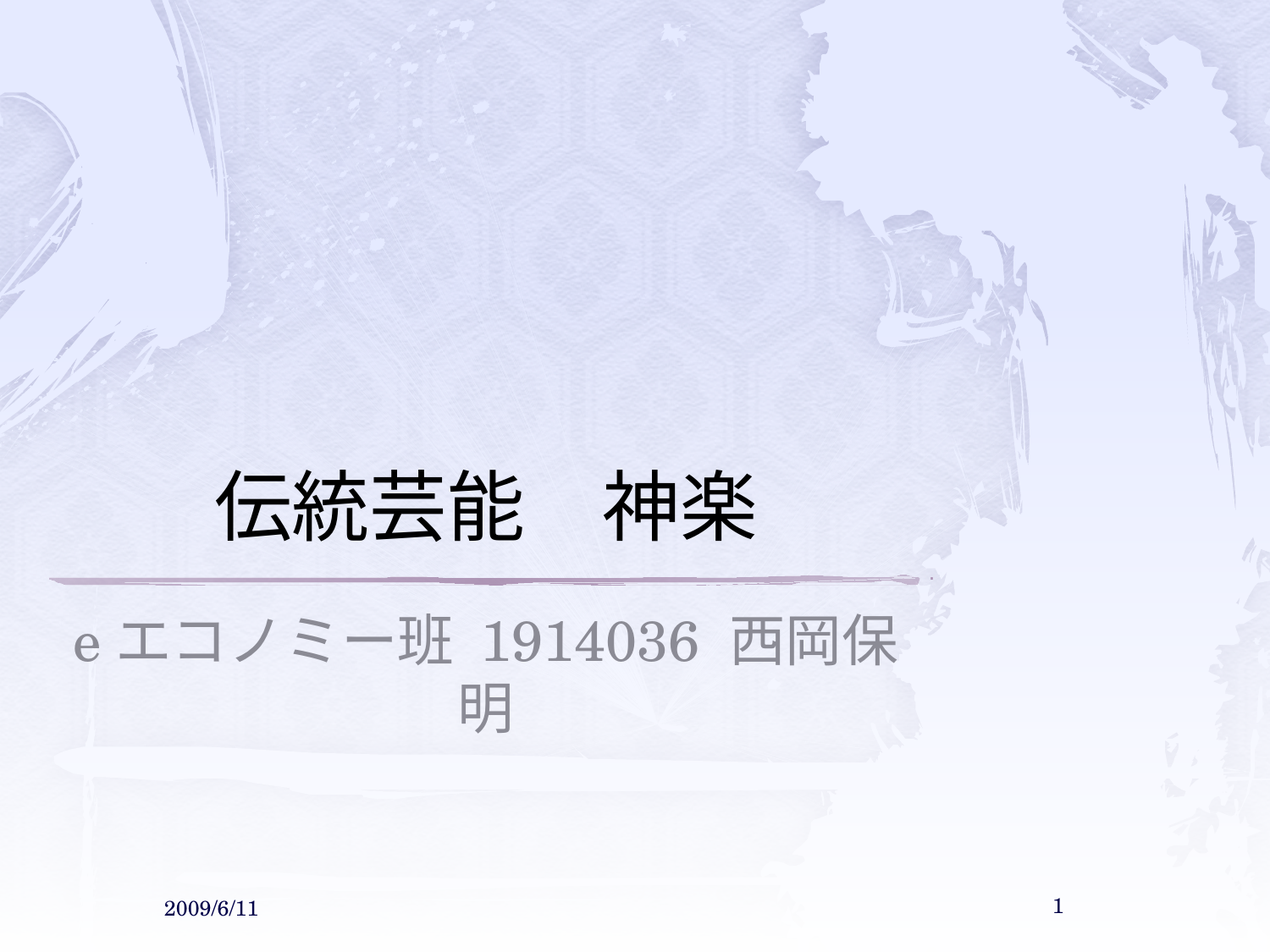

# 伝統芸能　神楽
eエコノミー班 1914036 西岡保明
2009/6/11
1